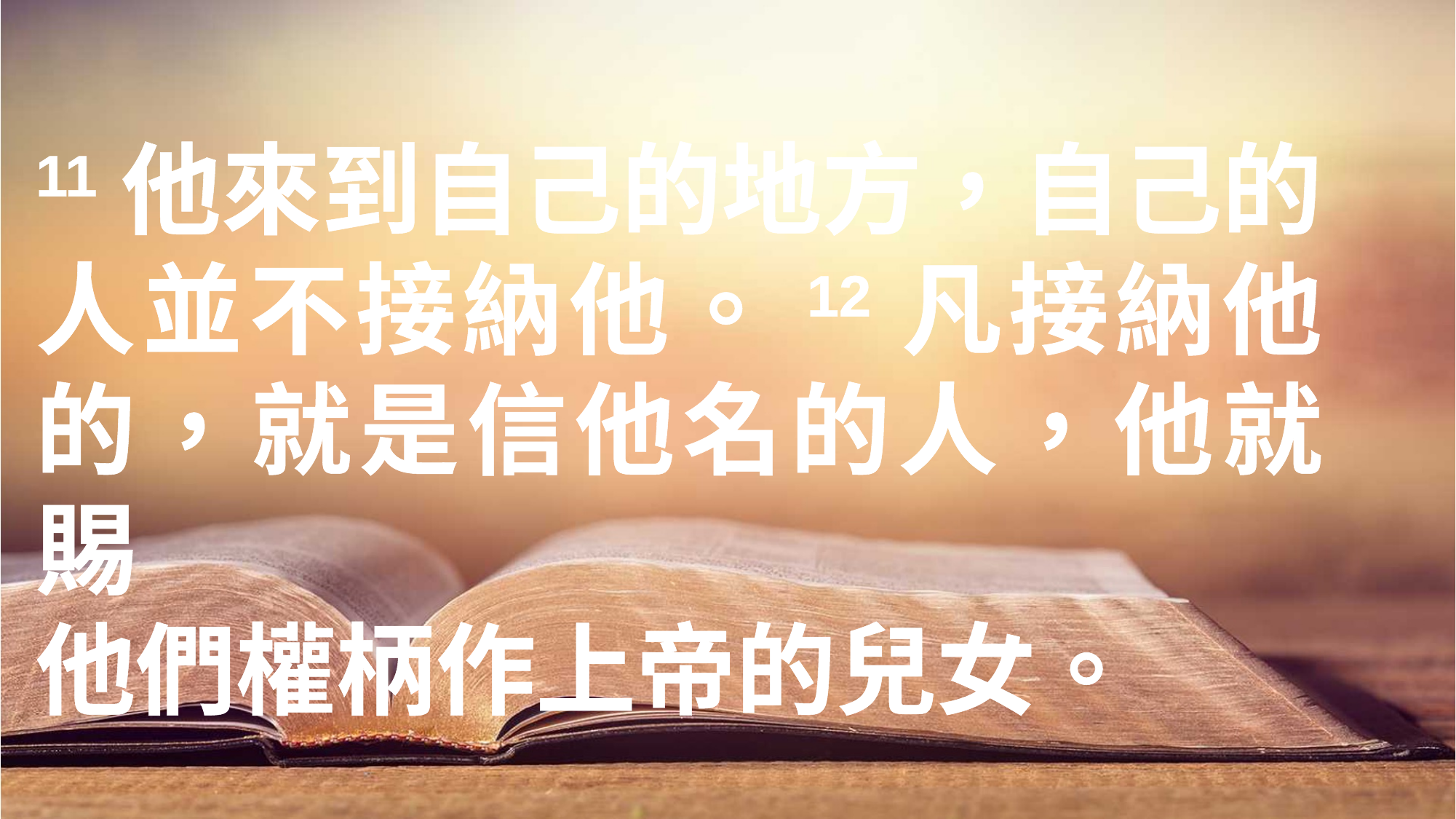

11他來到自己的地方，自己的人並不接納他。12凡接納他的，就是信他名的人，他就賜
他們權柄作上帝的兒女。